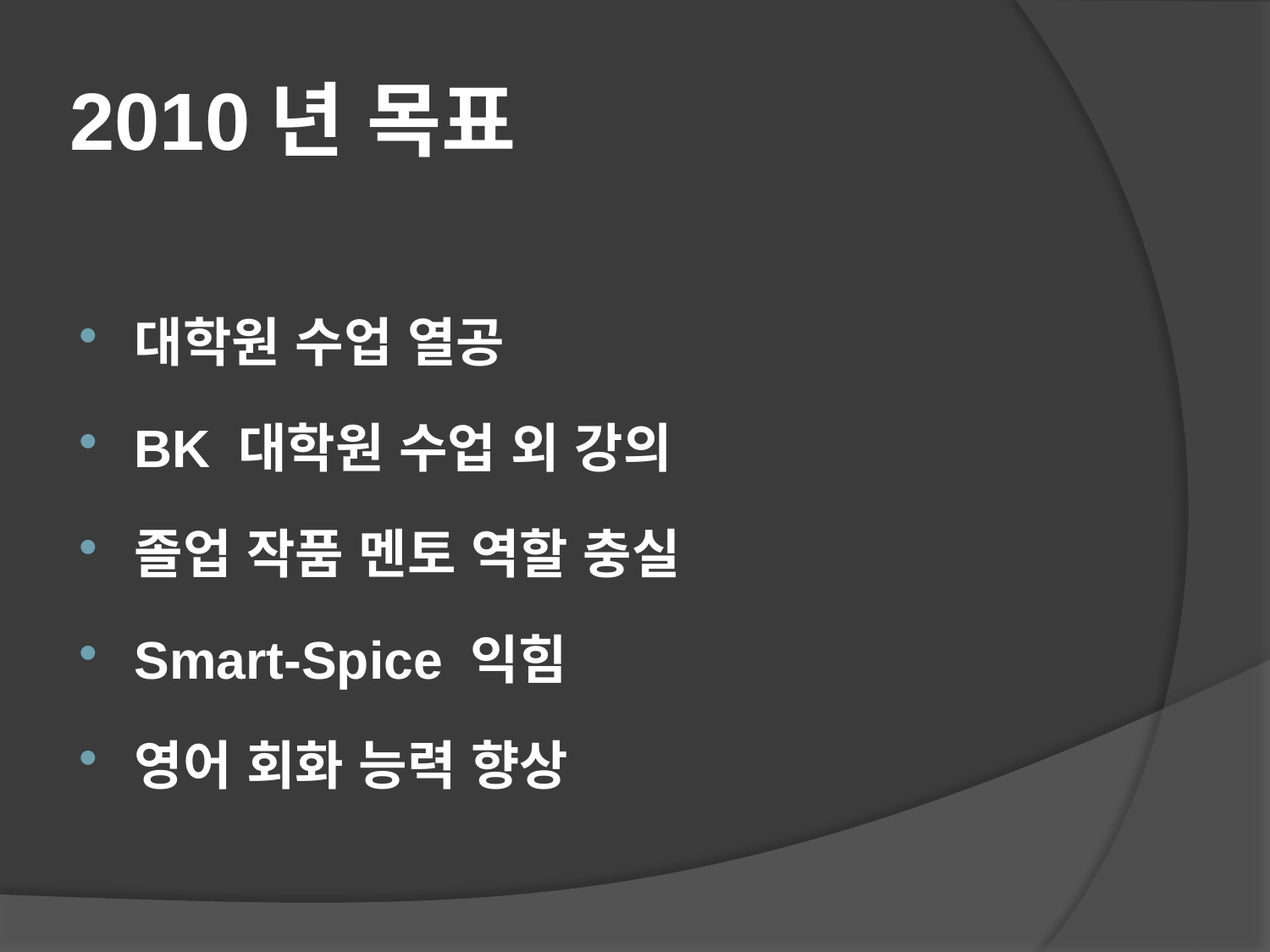

# 2010년 목표
대학원 수업 열공
BK 대학원 수업 외 강의
졸업 작품 멘토 역할 충실
Smart-Spice 익힘
영어 회화 능력 향상